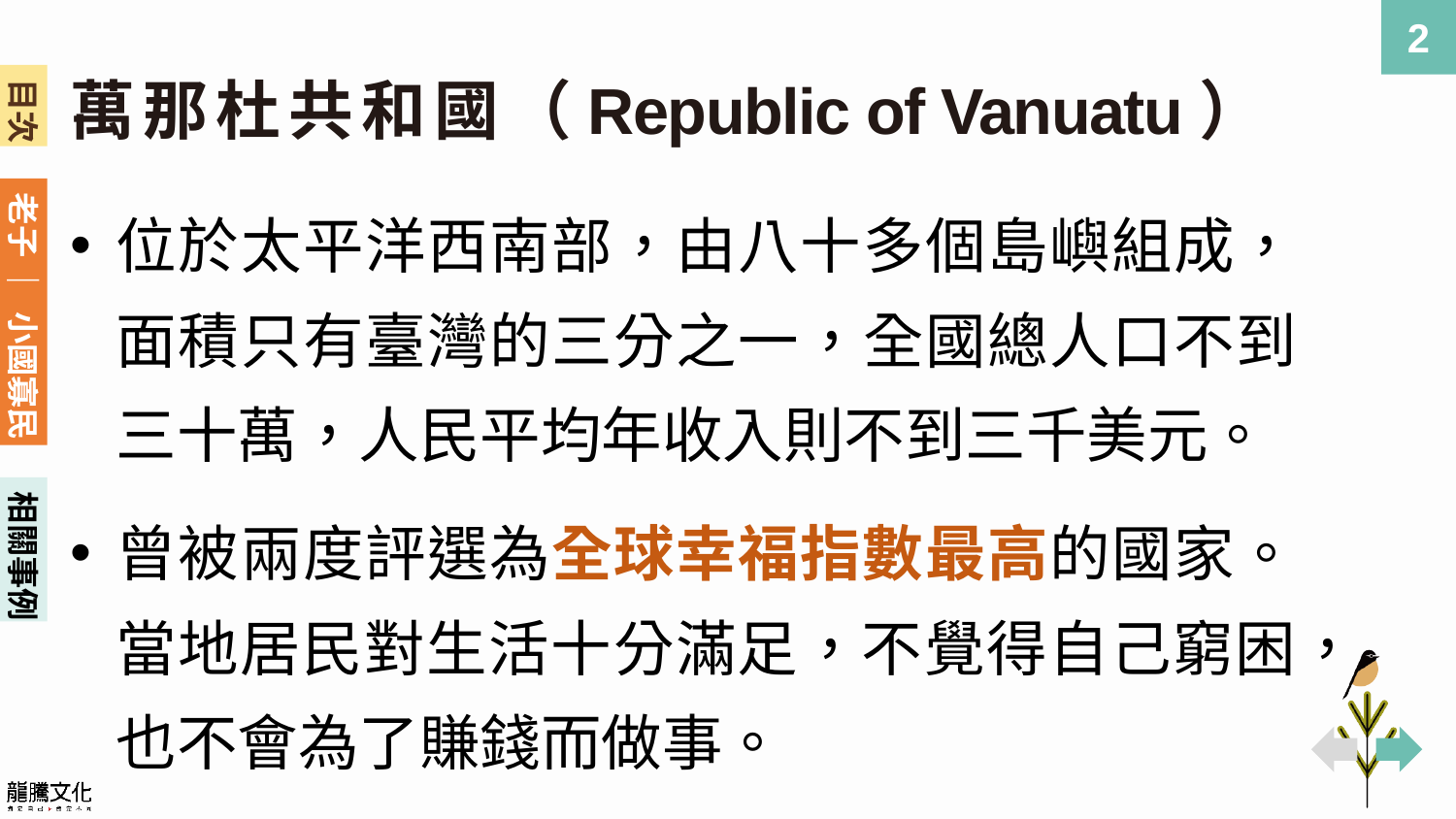

萬那杜共和國（Republic of Vanuatu）
位於太平洋西南部，由八十多個島嶼組成，面積只有臺灣的三分之一，全國總人口不到三十萬，人民平均年收入則不到三千美元。
曾被兩度評選為全球幸福指數最高的國家。當地居民對生活十分滿足，不覺得自己窮困，也不會為了賺錢而做事。
相關事例